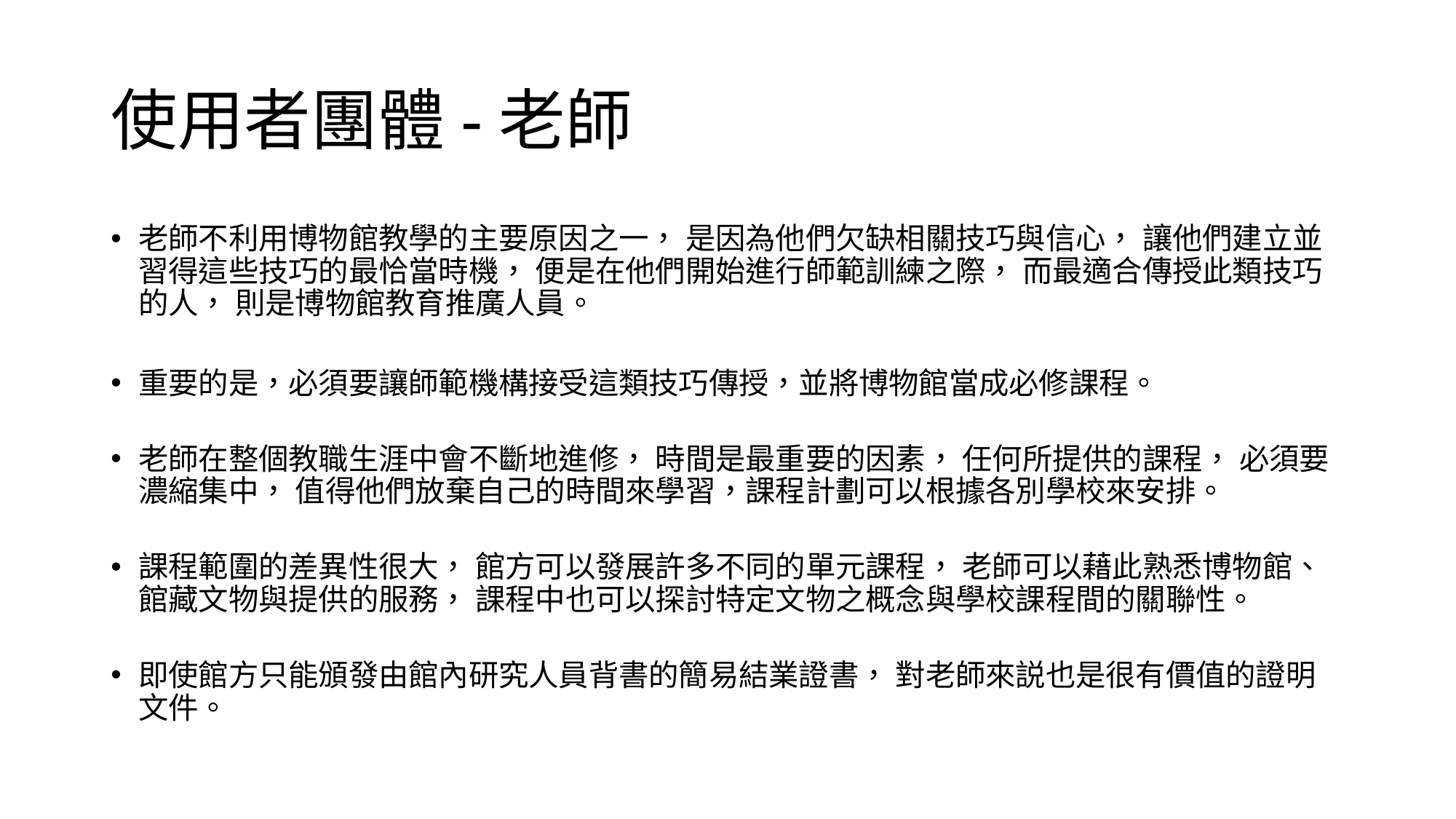

# 使用者團體-老師
老師不利用博物館教學的主要原因之一， 是因為他們欠缺相關技巧與信心， 讓他們建立並習得這些技巧的最恰當時機， 便是在他們開始進行師範訓練之際， 而最適合傳授此類技巧的人， 則是博物館教育推廣人員。
重要的是，必須要讓師範機構接受這類技巧傳授，並將博物館當成必修課程。
老師在整個教職生涯中會不斷地進修， 時間是最重要的因素， 任何所提供的課程， 必須要濃縮集中， 值得他們放棄自己的時間來學習，課程計劃可以根據各別學校來安排。
課程範圍的差異性很大， 館方可以發展許多不同的單元課程， 老師可以藉此熟悉博物館、 館藏文物與提供的服務， 課程中也可以探討特定文物之概念與學校課程間的關聯性。
即使館方只能頒發由館內研究人員背書的簡易結業證書， 對老師來説也是很有價值的證明文件。